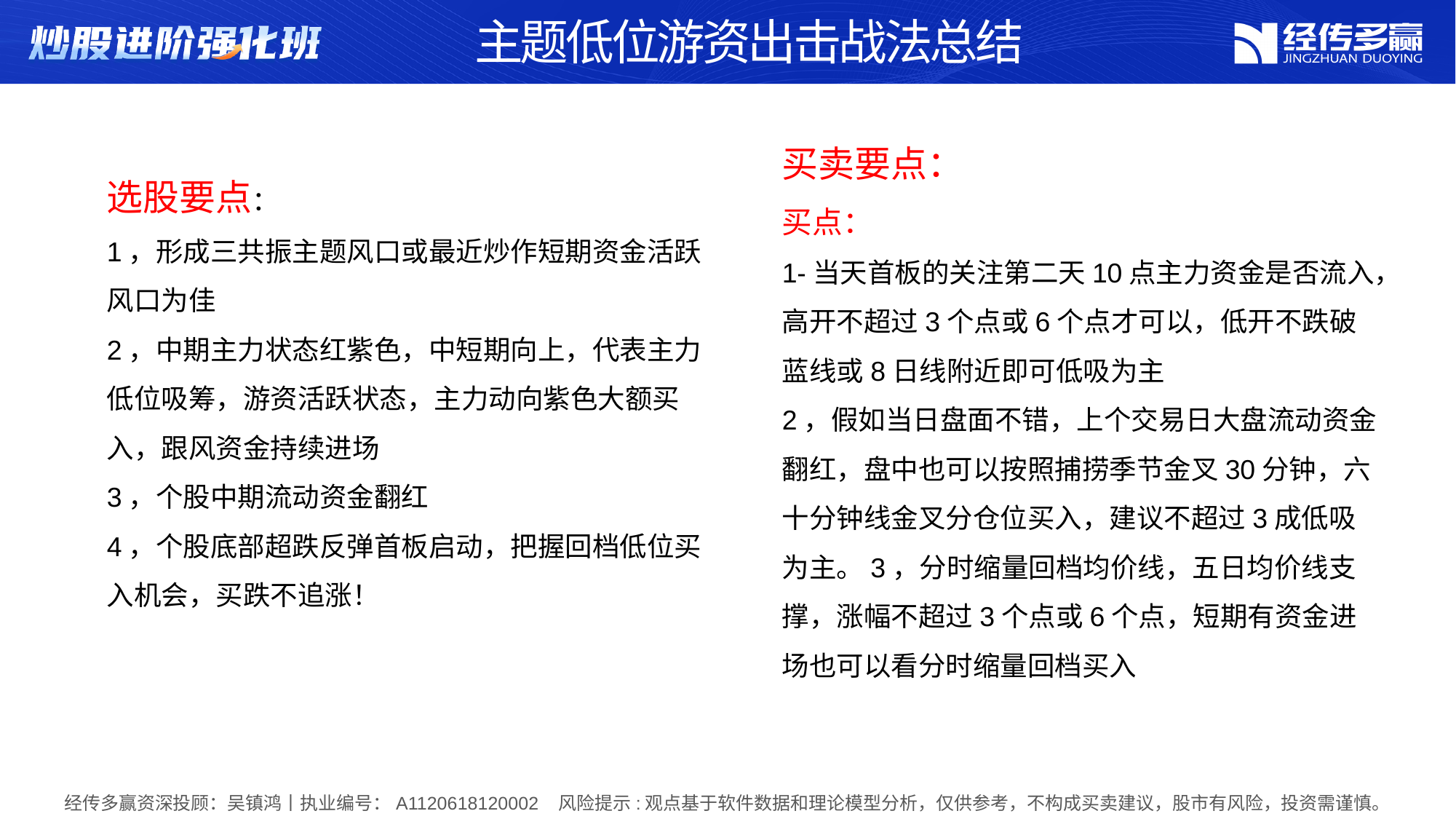

主题低位游资出击战法总结
买卖要点：
买点：
1-当天首板的关注第二天10点主力资金是否流入，高开不超过3个点或6个点才可以，低开不跌破蓝线或8日线附近即可低吸为主
2，假如当日盘面不错，上个交易日大盘流动资金翻红，盘中也可以按照捕捞季节金叉30分钟，六十分钟线金叉分仓位买入，建议不超过3成低吸为主。3，分时缩量回档均价线，五日均价线支撑，涨幅不超过3个点或6个点，短期有资金进场也可以看分时缩量回档买入
选股要点：
1，形成三共振主题风口或最近炒作短期资金活跃风口为佳
2，中期主力状态红紫色，中短期向上，代表主力低位吸筹，游资活跃状态，主力动向紫色大额买入，跟风资金持续进场
3，个股中期流动资金翻红
4，个股底部超跌反弹首板启动，把握回档低位买入机会，买跌不追涨！